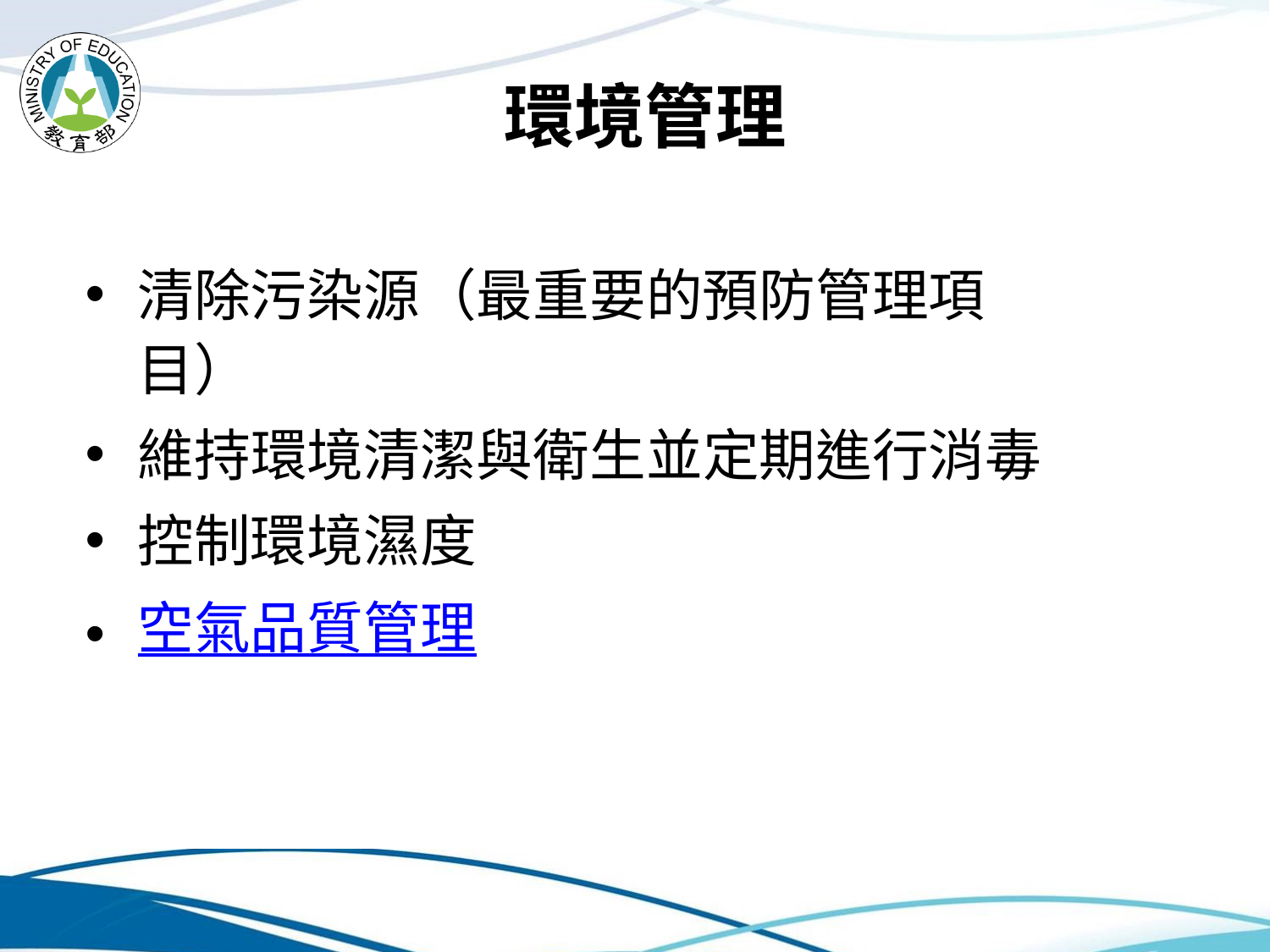

# 環境管理
清除污染源（最重要的預防管理項目）
維持環境清潔與衛生並定期進行消毒
控制環境濕度
空氣品質管理
34